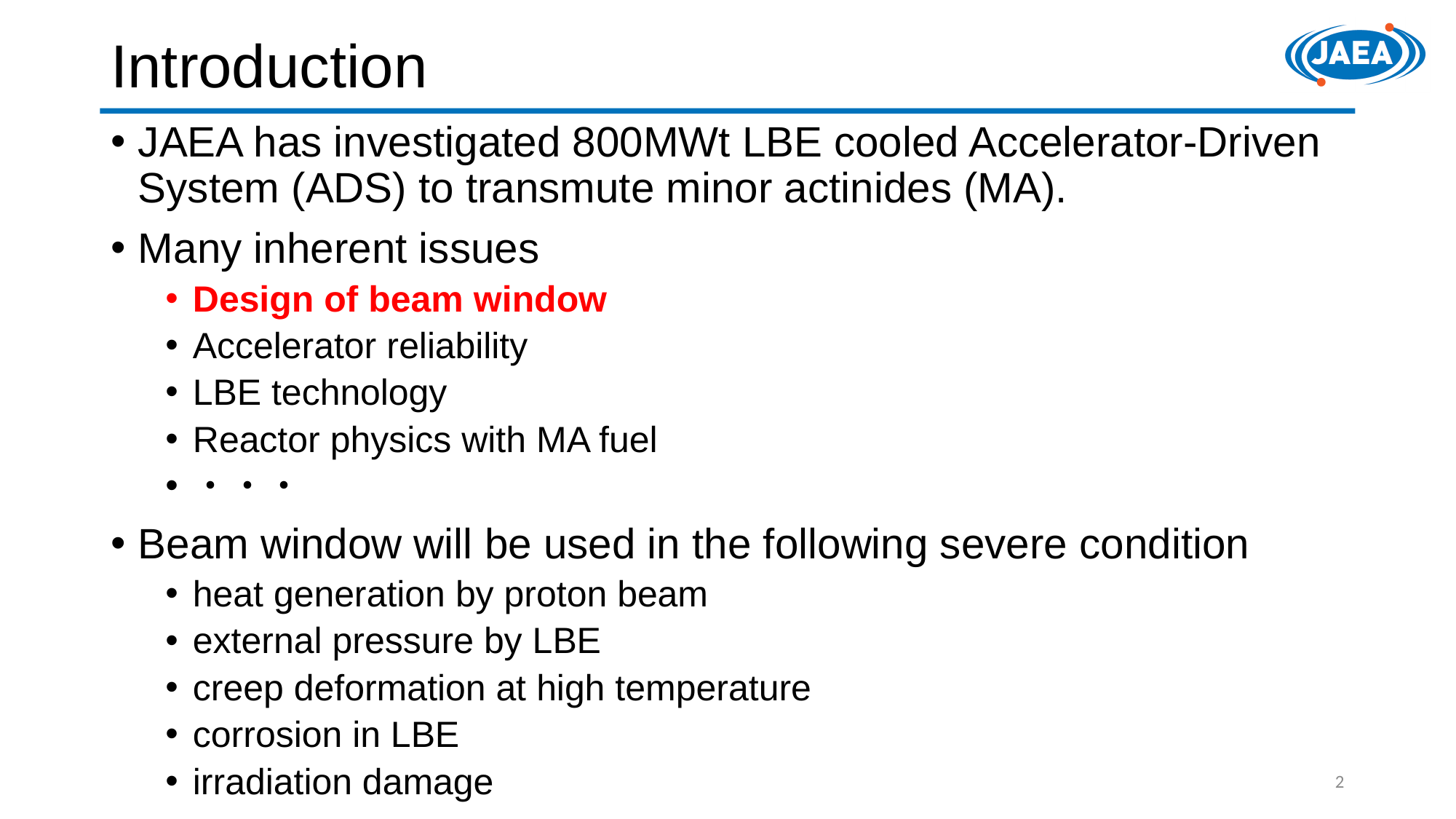

# Introduction
JAEA has investigated 800MWt LBE cooled Accelerator-Driven System (ADS) to transmute minor actinides (MA).
Many inherent issues
Design of beam window
Accelerator reliability
LBE technology
Reactor physics with MA fuel
・・・
Beam window will be used in the following severe condition
heat generation by proton beam
external pressure by LBE
creep deformation at high temperature
corrosion in LBE
irradiation damage
2